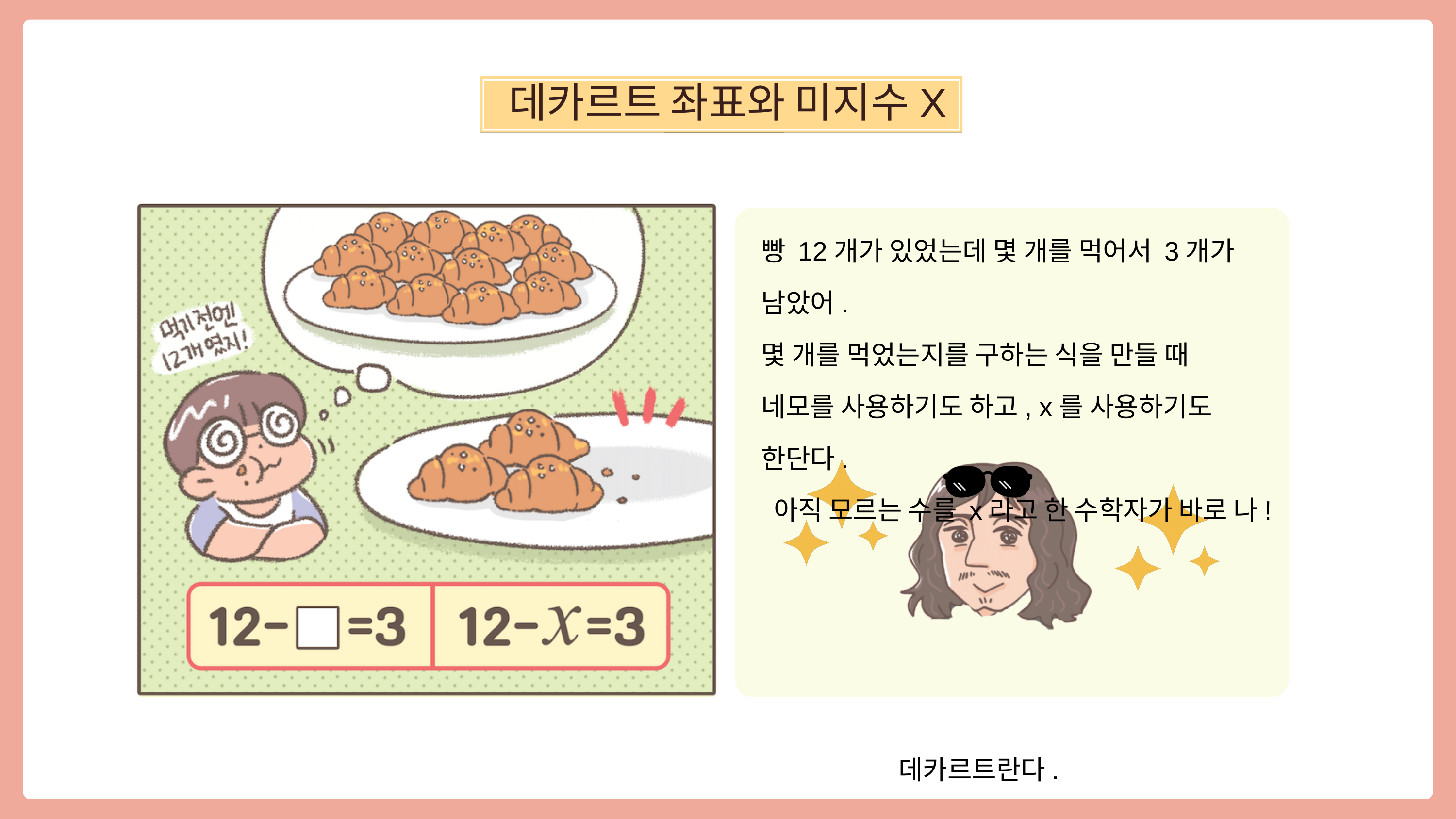

데카르트 좌표와 미지수X

빵 12개가 있었는데 몇 개를 먹어서 3개가 남았어.
몇 개를 먹었는지를 구하는 식을 만들 때
네모를 사용하기도 하고, x를 사용하기도 한단다.
 아직 모르는 수를 x라고 한 수학자가 바로 나!

                      데카르트란다.

1    1    2    3    5